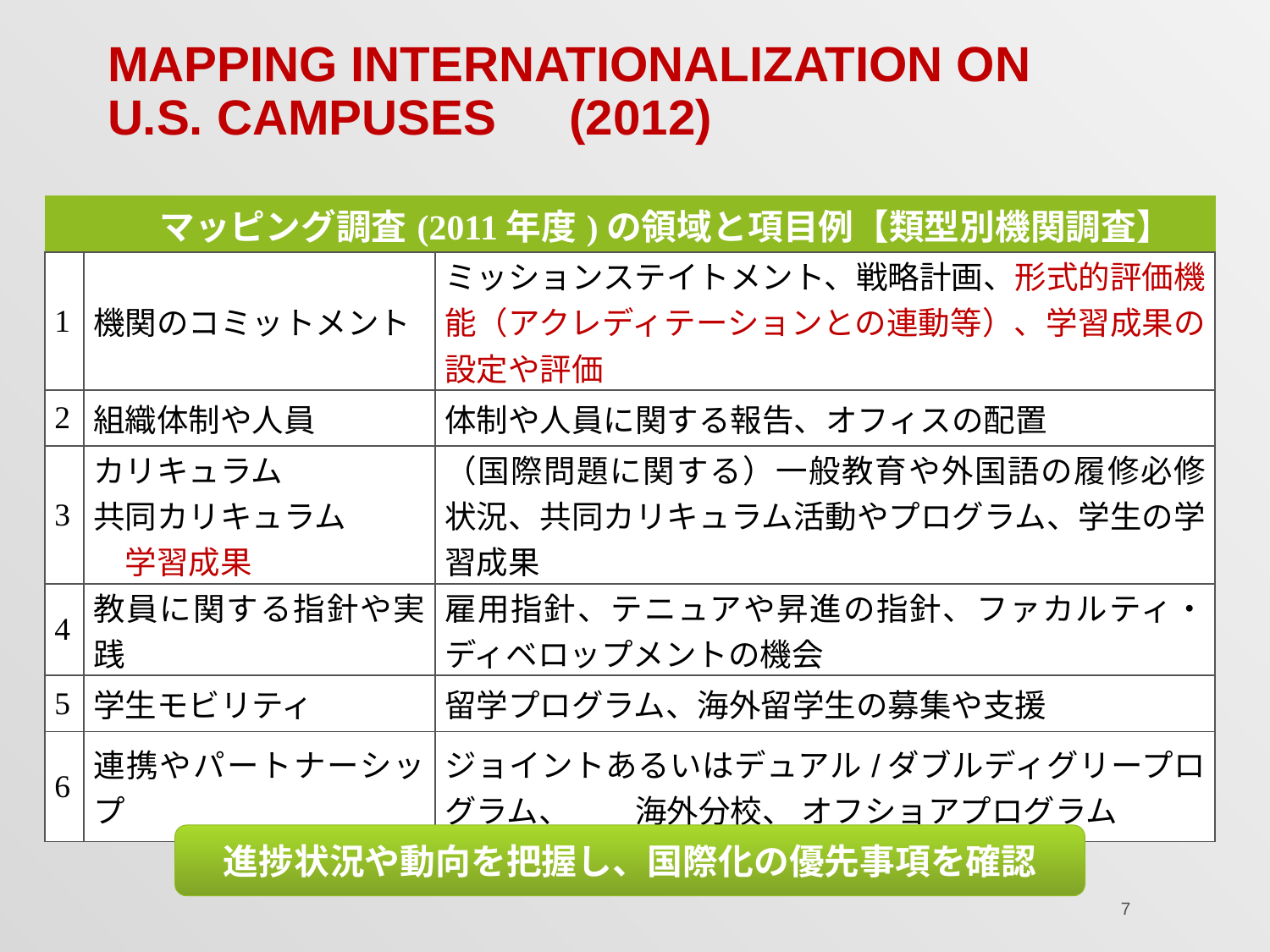

# Mapping Internationalization on U.S. campuses　(2012)
| マッピング調査(2011年度)の領域と項目例【類型別機関調査】 |  |  |
| --- | --- | --- |
| 1 | 機関のコミットメント | ミッションステイトメント、戦略計画、形式的評価機能（アクレディテーションとの連動等）、学習成果の設定や評価 |
| 2 | 組織体制や人員 | 体制や人員に関する報告、オフィスの配置 |
| 3 | カリキュラム 　共同カリキュラム 　学習成果 | （国際問題に関する）一般教育や外国語の履修必修状況、共同カリキュラム活動やプログラム、学生の学習成果 |
| 4 | 教員に関する指針や実践 | 雇用指針、テニュアや昇進の指針、ファカルティ・ディベロップメントの機会 |
| 5 | 学生モビリティ | 留学プログラム、海外留学生の募集や支援 |
| 6 | 連携やパートナーシップ | ジョイントあるいはデュアル/ダブルディグリープログラム、 海外分校、 オフショアプログラム |
進捗状況や動向を把握し、国際化の優先事項を確認
7